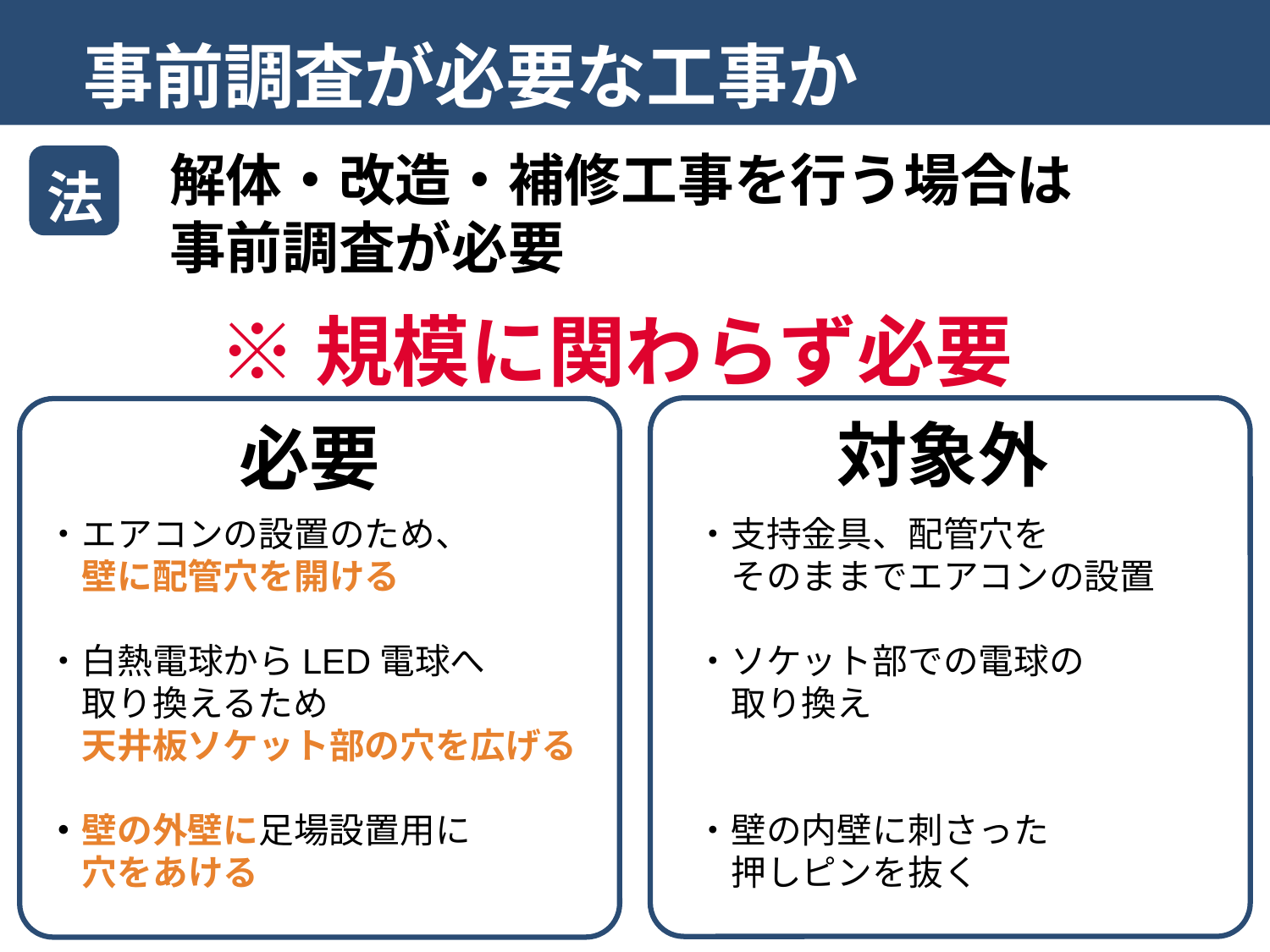

事前調査が必要な工事か
解体・改造・補修工事を行う場合は
事前調査が必要

法
※規模に関わらず必要

対象外
必要
・エアコンの設置のため、
　壁に配管穴を開ける

・白熱電球からLED電球へ
　取り換えるため
　天井板ソケット部の穴を広げる

・壁の外壁に足場設置用に
　穴をあける
・支持金具、配管穴を
　そのままでエアコンの設置

・ソケット部での電球の
　取り換え

・壁の内壁に刺さった
　押しピンを抜く